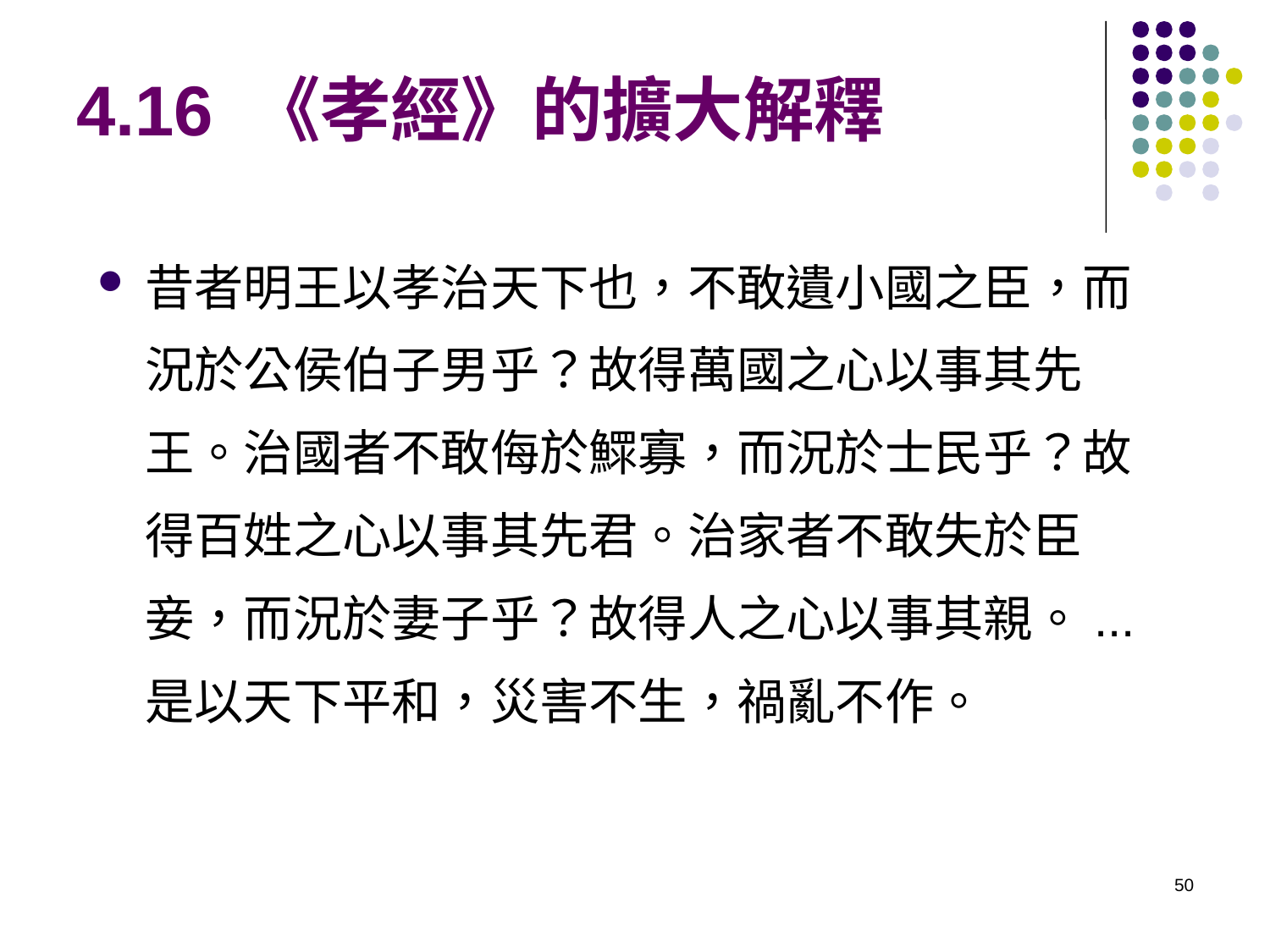

# 4.16 《孝經》的擴大解釋
昔者明王以孝治天下也，不敢遺小國之臣，而況於公侯伯子男乎？故得萬國之心以事其先王。治國者不敢侮於鰥寡，而況於士民乎？故得百姓之心以事其先君。治家者不敢失於臣妾，而況於妻子乎？故得人之心以事其親。...是以天下平和，災害不生，禍亂不作。
50